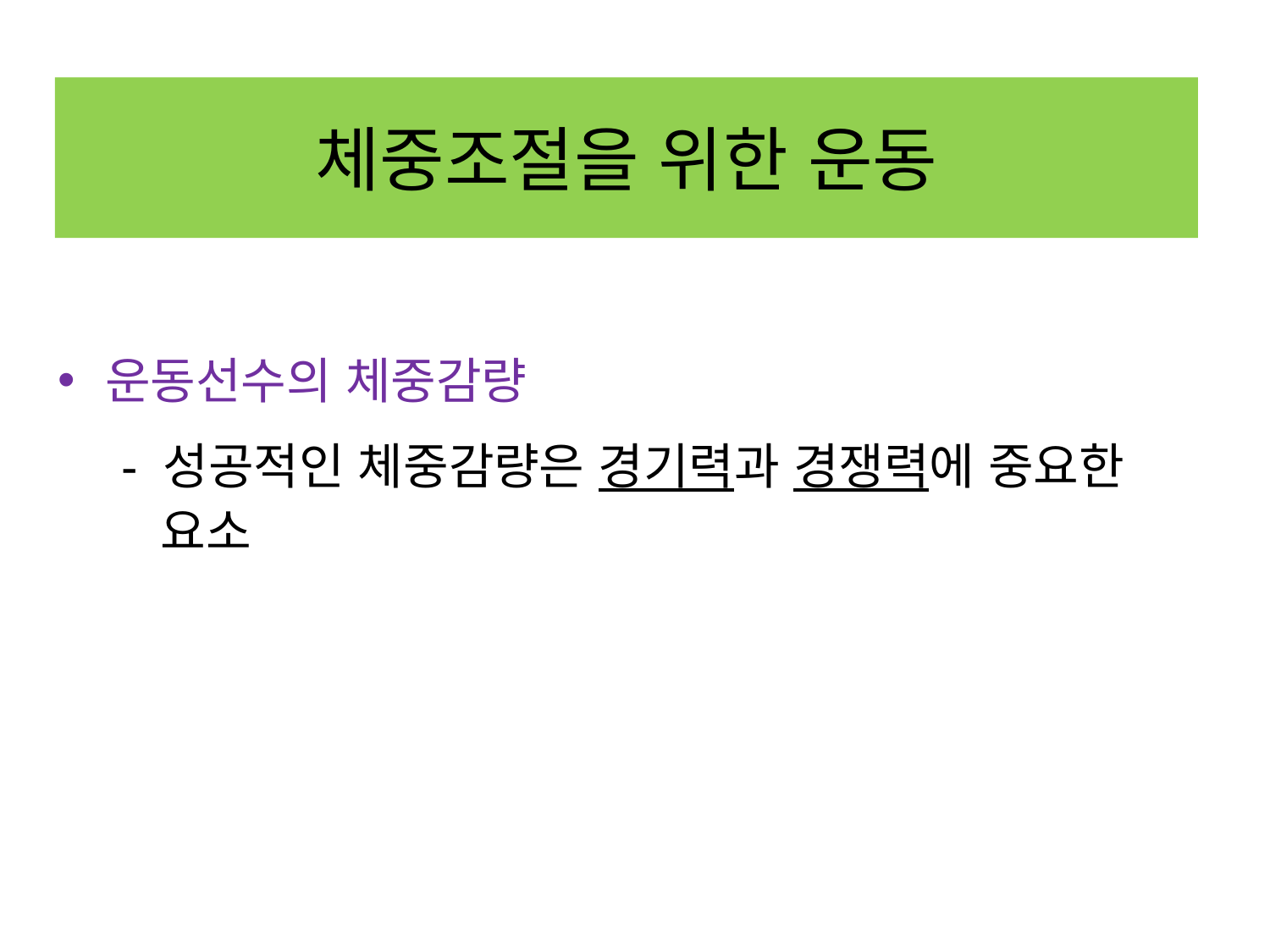

# 체중조절을 위한 운동
운동선수의 체중감량
- 성공적인 체중감량은 경기력과 경쟁력에 중요한 요소